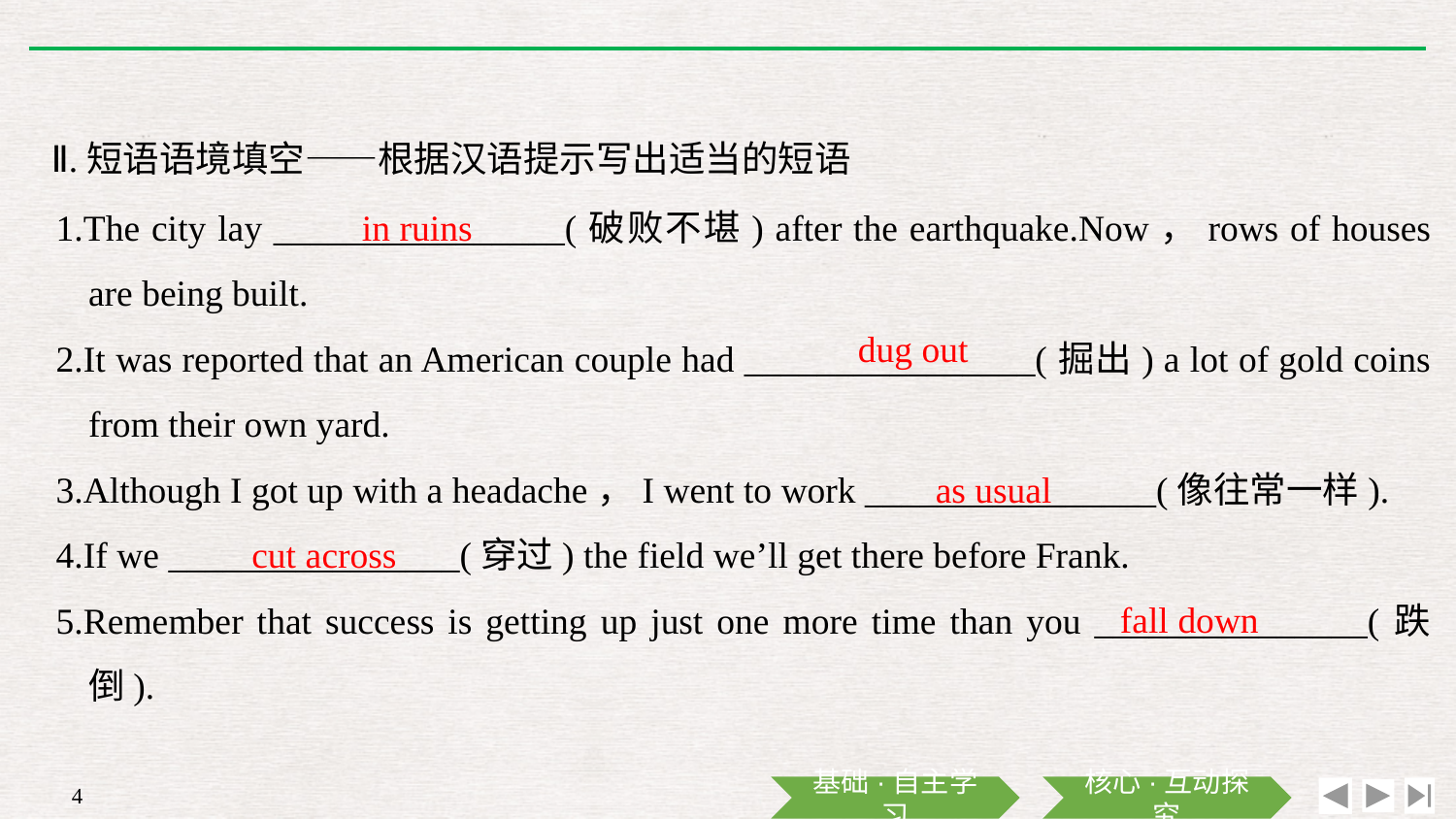

Ⅱ.短语语境填空——根据汉语提示写出适当的短语
1.The city lay ________________(破败不堪) after the earthquake.Now，rows of houses are being built.
2.It was reported that an American couple had ________________(掘出) a lot of gold coins from their own yard.
3.Although I got up with a headache，I went to work ________________(像往常一样).
4.If we ________________(穿过) the field we’ll get there before Frank.
5.Remember that success is getting up just one more time than you _______________(跌倒).
in ruins
dug out
as usual
cut across
fall down